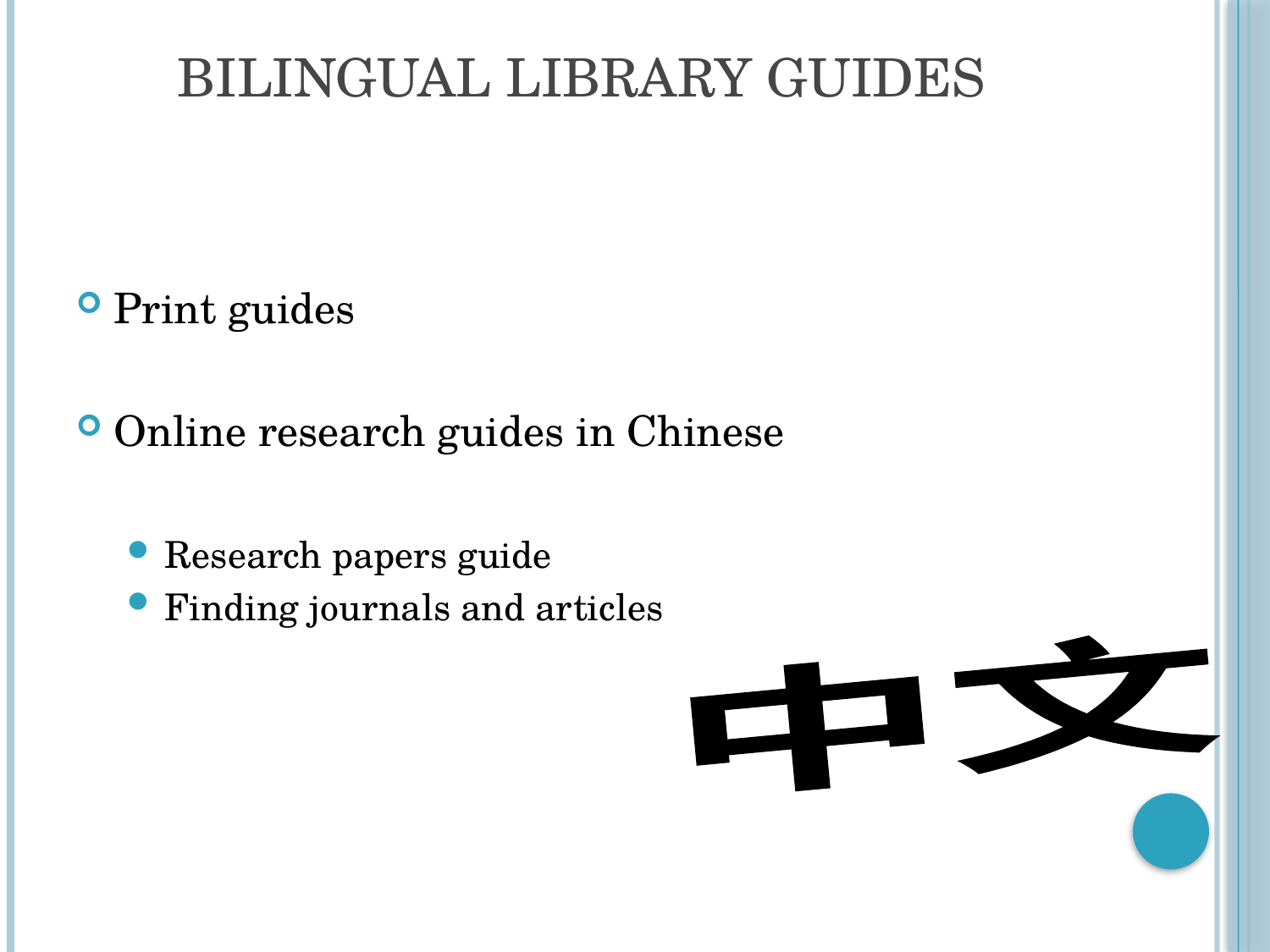

# Bilingual library guides
Print guides

Online research guides in Chinese

Research papers guide
Finding journals and articles

中文